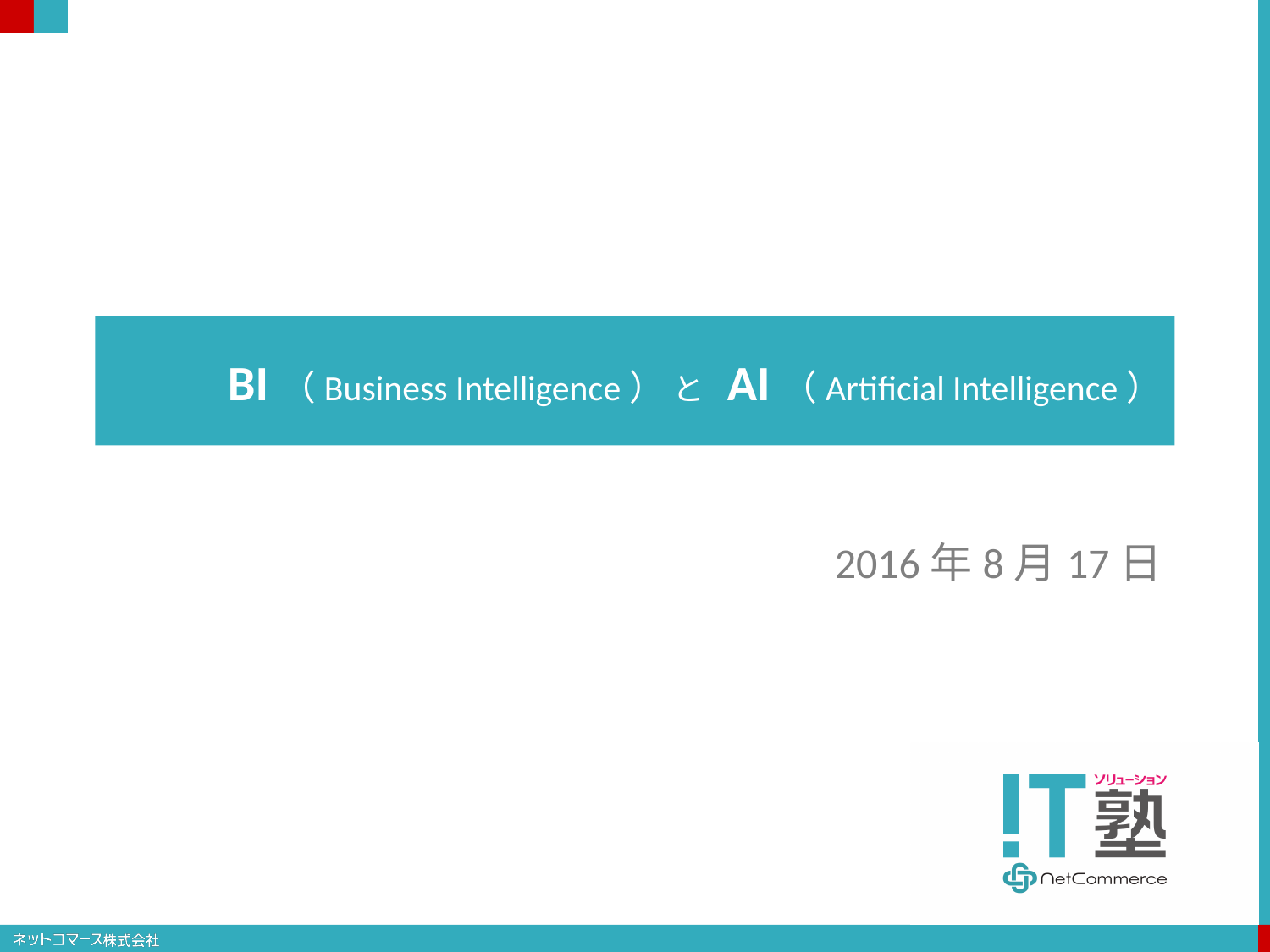

# BI（Business Intelligence） と AI（Artificial Intelligence）

2016年8月17日